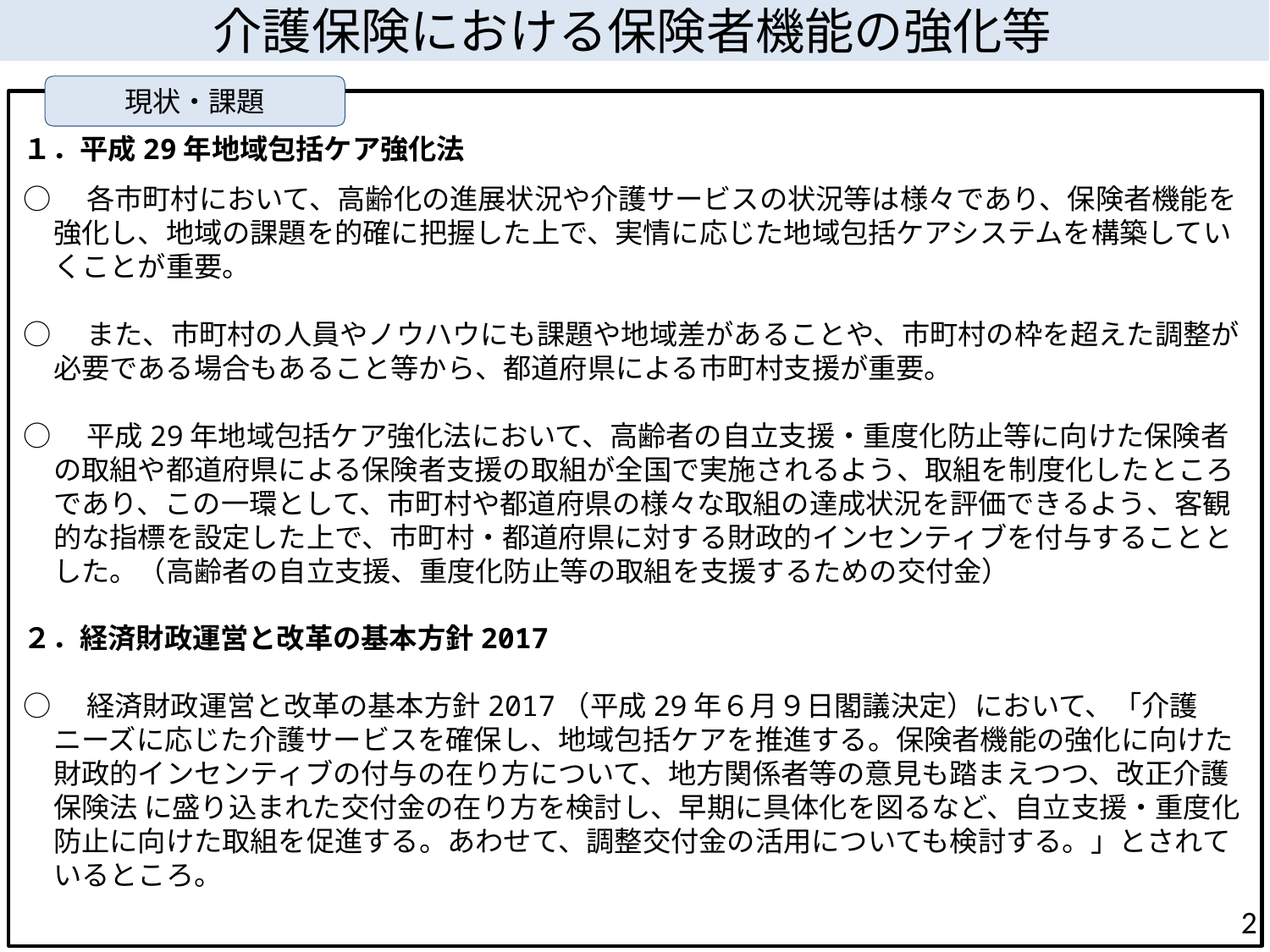

介護保険における保険者機能の強化等
現状・課題

１．平成29年地域包括ケア強化法

○　各市町村において、高齢化の進展状況や介護サービスの状況等は様々であり、保険者機能を強化し、地域の課題を的確に把握した上で、実情に応じた地域包括ケアシステムを構築していくことが重要。

○　また、市町村の人員やノウハウにも課題や地域差があることや、市町村の枠を超えた調整が必要である場合もあること等から、都道府県による市町村支援が重要。

○　平成29年地域包括ケア強化法において、高齢者の自立支援・重度化防止等に向けた保険者の取組や都道府県による保険者支援の取組が全国で実施されるよう、取組を制度化したところであり、この一環として、市町村や都道府県の様々な取組の達成状況を評価できるよう、客観的な指標を設定した上で、市町村・都道府県に対する財政的インセンティブを付与することとした。（高齢者の自立支援、重度化防止等の取組を支援するための交付金）

２．経済財政運営と改革の基本方針2017

○　経済財政運営と改革の基本方針2017（平成29年６月９日閣議決定）において、「介護ニーズに応じた介護サービスを確保し、地域包括ケアを推進する。保険者機能の強化に向けた財政的インセンティブの付与の在り方について、地方関係者等の意見も踏まえつつ、改正介護保険法 に盛り込まれた交付金の在り方を検討し、早期に具体化を図るなど、自立支援・重度化防止に向けた取組を促進する。あわせて、調整交付金の活用についても検討する。」とされているところ。

2